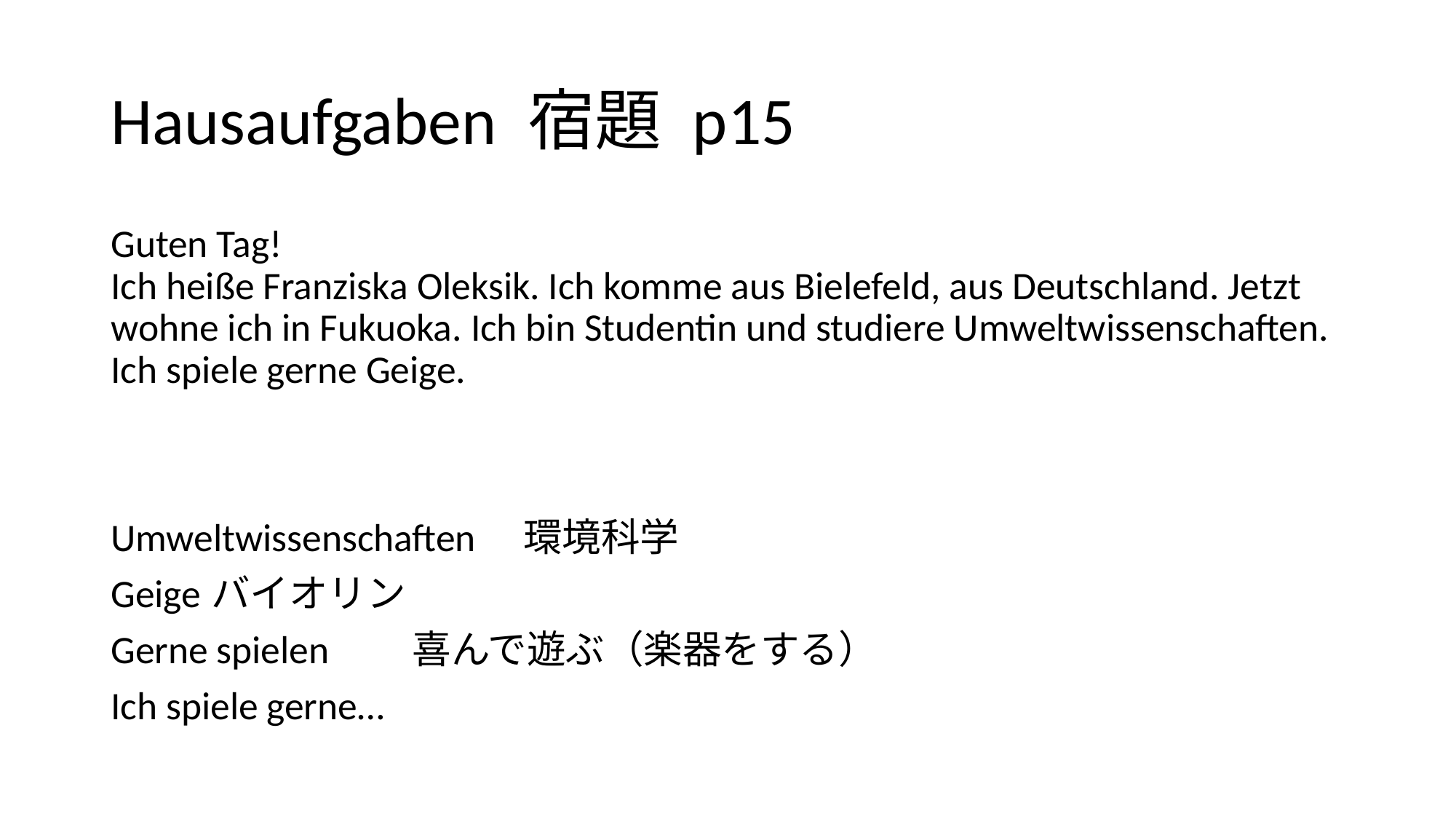

# Hausaufgaben 宿題 p15
Guten Tag!
Ich heiße Franziska Oleksik. Ich komme aus Bielefeld, aus Deutschland. Jetzt wohne ich in Fukuoka. Ich bin Studentin und studiere Umweltwissenschaften. Ich spiele gerne Geige.

Umweltwissenschaften　環境科学
Geige				バイオリン
Gerne spielen		喜んで遊ぶ（楽器をする）
Ich spiele gerne…